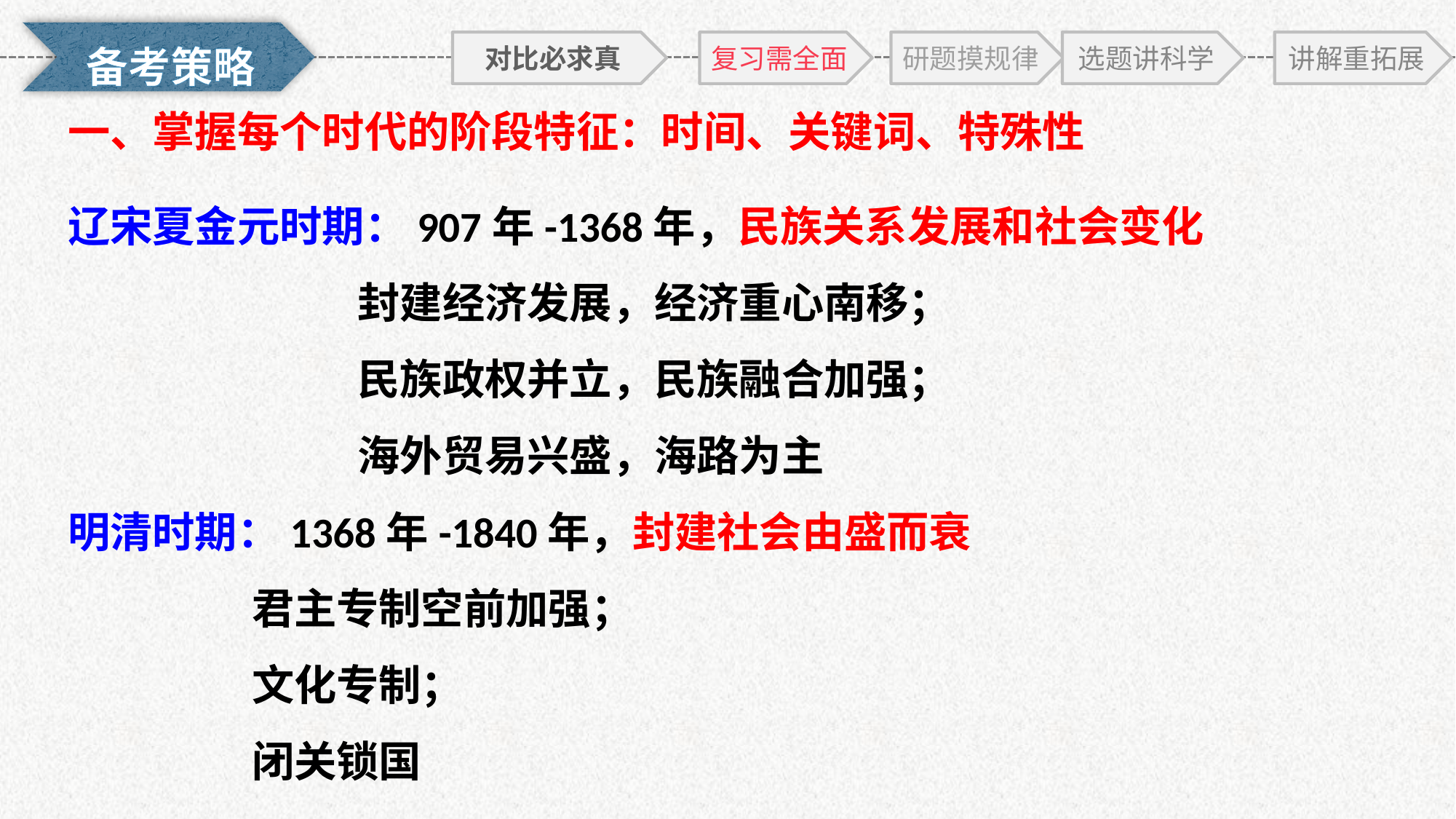

对比必求真
复习需全面
研题摸规律
选题讲科学
讲解重拓展
一、掌握每个时代的阶段特征：时间、关键词、特殊性
辽宋夏金元时期：907年-1368年，民族关系发展和社会变化
                             封建经济发展，经济重心南移；
                             民族政权并立，民族融合加强；
                             海外贸易兴盛，海路为主
明清时期：1368年-1840年，封建社会由盛而衰
                  君主专制空前加强；
                  文化专制；
                  闭关锁国